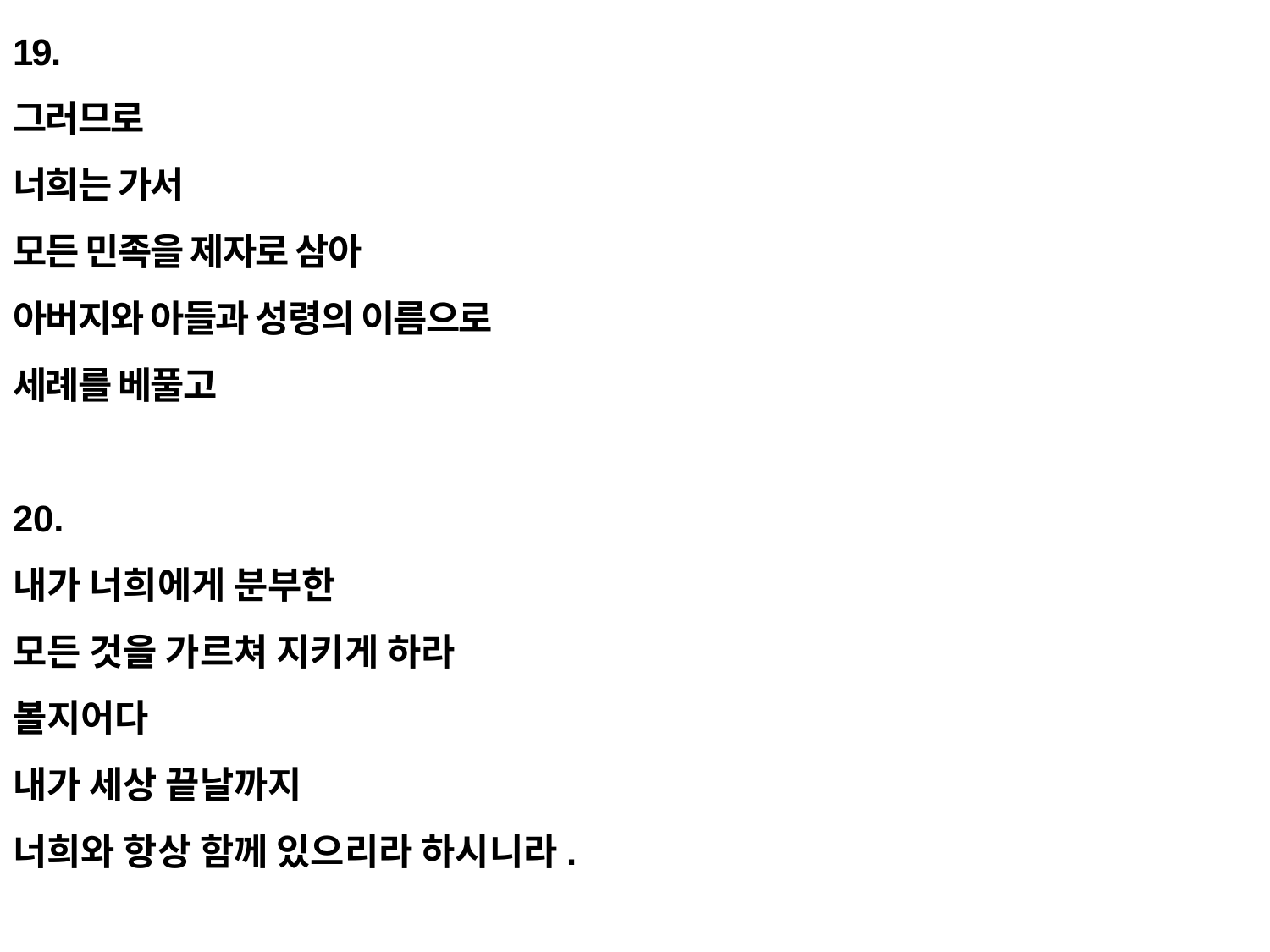

19.
그러므로
너희는 가서
모든 민족을 제자로 삼아
아버지와 아들과 성령의 이름으로
세례를 베풀고

20.
내가 너희에게 분부한
모든 것을 가르쳐 지키게 하라
볼지어다
내가 세상 끝날까지
너희와 항상 함께 있으리라 하시니라.
#